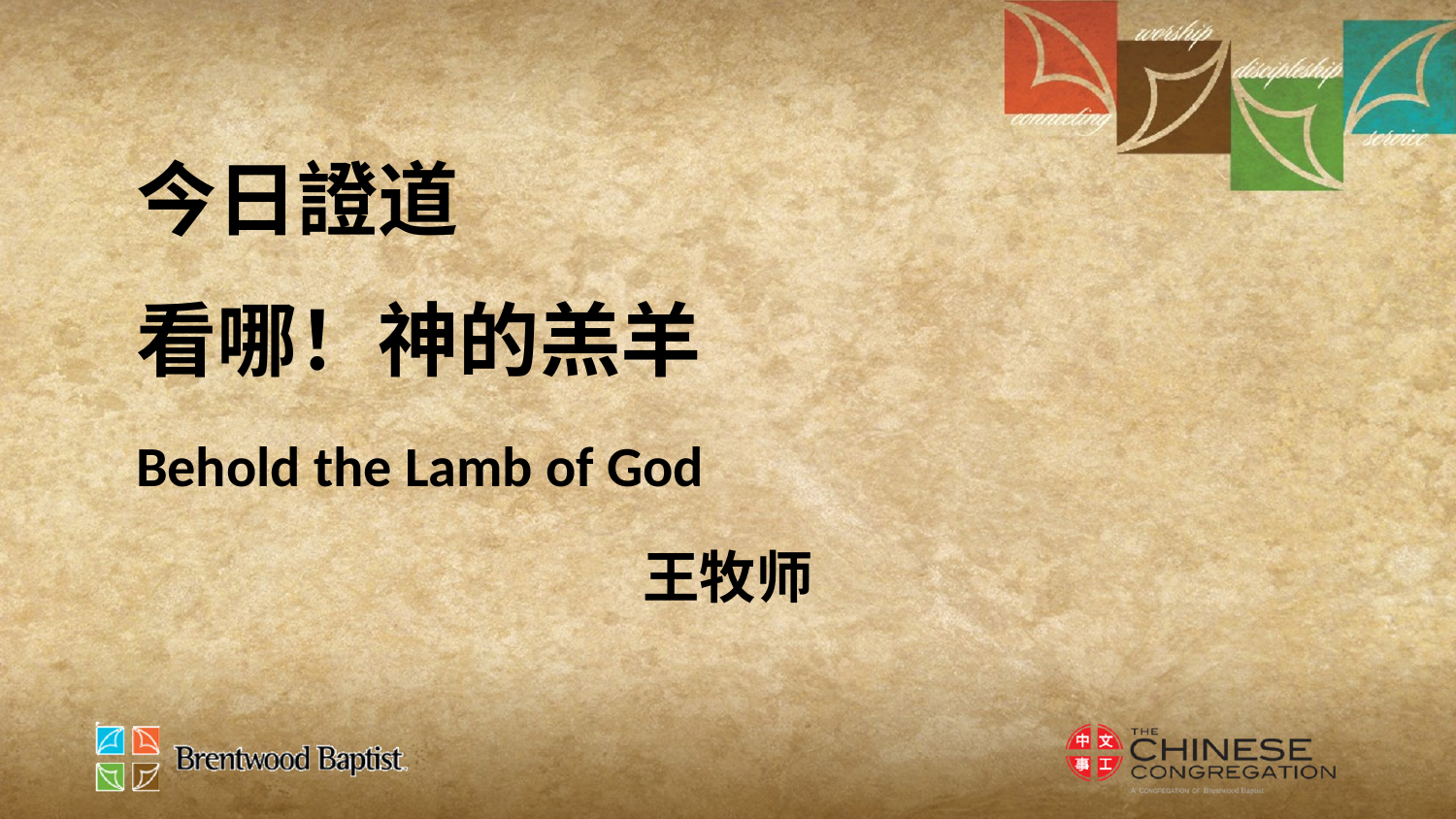

今日證道

看哪！神的羔羊

Behold the Lamb of God

王牧师